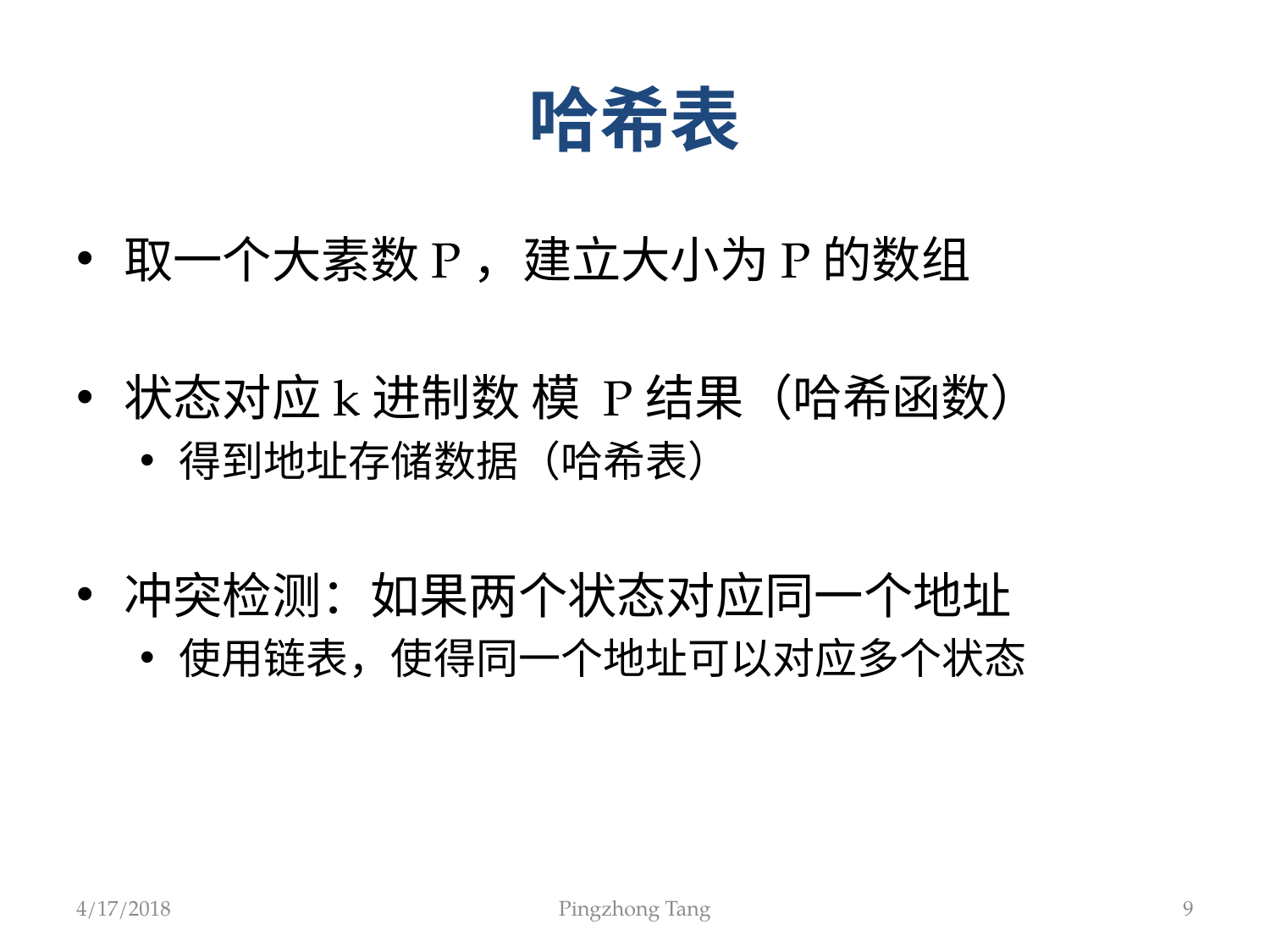

# 哈希表
取一个大素数P，建立大小为P的数组

状态对应k进制数 模 P结果（哈希函数）
得到地址存储数据（哈希表）

冲突检测：如果两个状态对应同一个地址
使用链表，使得同一个地址可以对应多个状态
4/17/2018
Pingzhong Tang
9